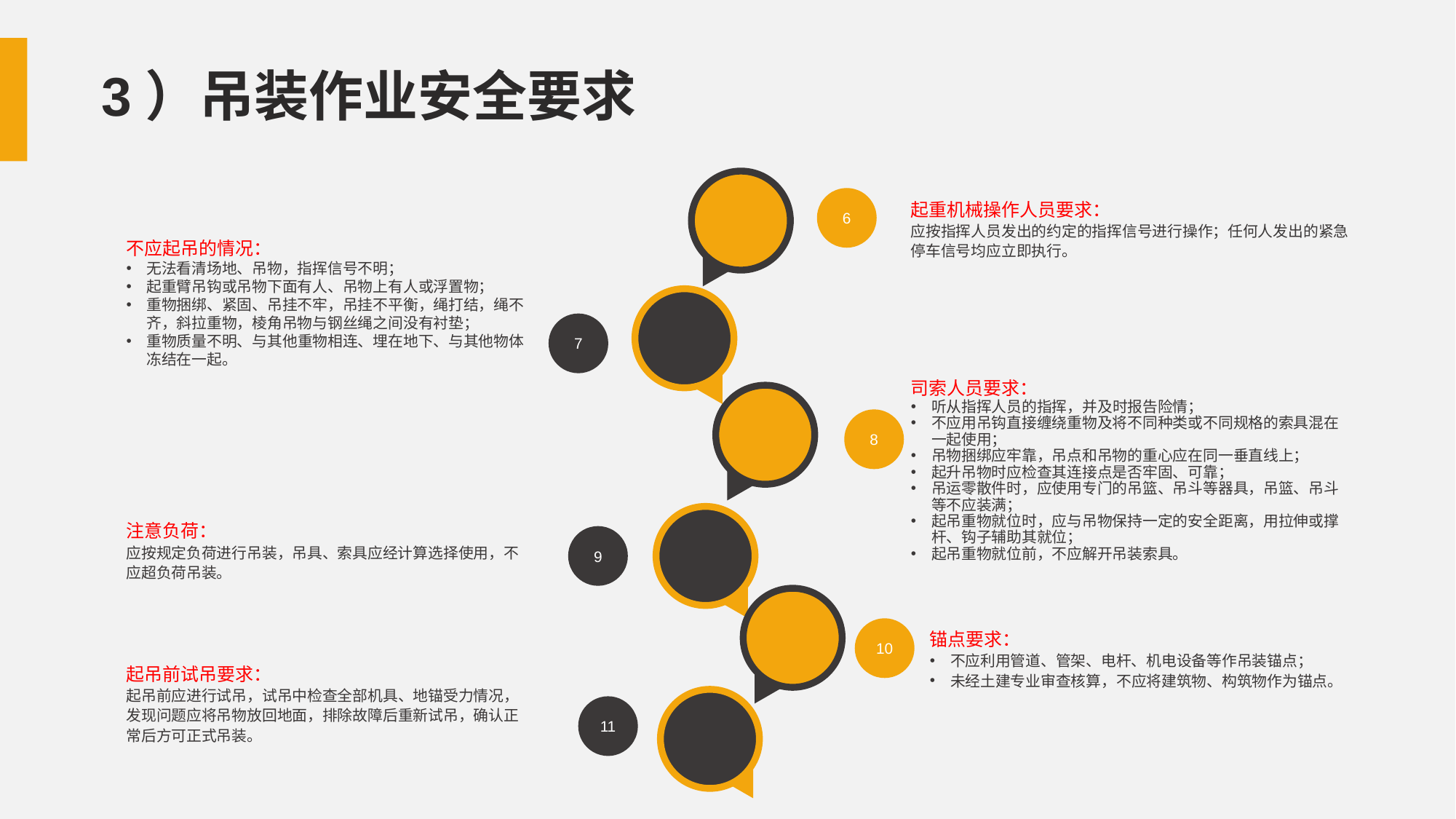

3）吊装作业安全要求

6
起重机械操作人员要求：
应按指挥人员发出的约定的指挥信号进行操作；任何人发出的紧急停车信号均应立即执行。
不应起吊的情况：
无法看清场地、吊物，指挥信号不明；
起重臂吊钩或吊物下面有人、吊物上有人或浮置物；
重物捆绑、紧固、吊挂不牢，吊挂不平衡，绳打结，绳不齐，斜拉重物，棱角吊物与钢丝绳之间没有衬垫；
重物质量不明、与其他重物相连、埋在地下、与其他物体冻结在一起。

7
司索人员要求：
听从指挥人员的指挥，并及时报告险情；
不应用吊钩直接缠绕重物及将不同种类或不同规格的索具混在一起使用；
吊物捆绑应牢靠，吊点和吊物的重心应在同一垂直线上；
起升吊物时应检查其连接点是否牢固、可靠；
吊运零散件时，应使用专门的吊篮、吊斗等器具，吊篮、吊斗等不应装满；
起吊重物就位时，应与吊物保持一定的安全距离，用拉伸或撑杆、钩子辅助其就位；
起吊重物就位前，不应解开吊装索具。

8

注意负荷：
应按规定负荷进行吊装，吊具、索具应经计算选择使用，不应超负荷吊装。
9

10
锚点要求：
不应利用管道、管架、电杆、机电设备等作吊装锚点；
未经土建专业审查核算，不应将建筑物、构筑物作为锚点。
起吊前试吊要求：
起吊前应进行试吊，试吊中检查全部机具、地锚受力情况，发现问题应将吊物放回地面，排除故障后重新试吊，确认正常后方可正式吊装。

11